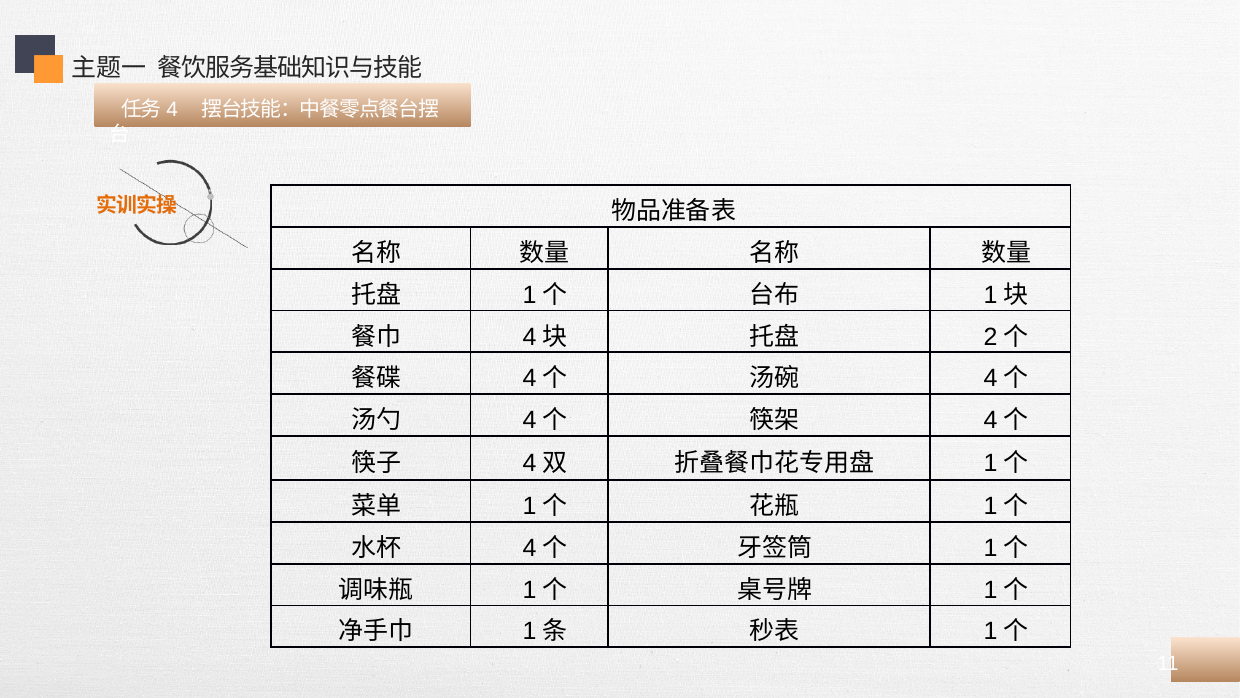

主题一  餐饮服务基础知识与技能

 任务4    摆台技能：中餐零点餐台摆台
| 物品准备表 |  |  |  |
| --- | --- | --- | --- |
| 名称 | 数量 | 名称 | 数量 |
| 托盘 | 1个 | 台布 | 1块 |
| 餐巾 | 4块 | 托盘 | 2个 |
| 餐碟 | 4个 | 汤碗 | 4个 |
| 汤勺 | 4个 | 筷架 | 4个 |
| 筷子 | 4双 | 折叠餐巾花专用盘 | 1个 |
| 菜单 | 1个 | 花瓶 | 1个 |
| 水杯 | 4个 | 牙签筒 | 1个 |
| 调味瓶 | 1个 | 桌号牌 | 1个 |
| 净手巾 | 1条 | 秒表 | 1个 |